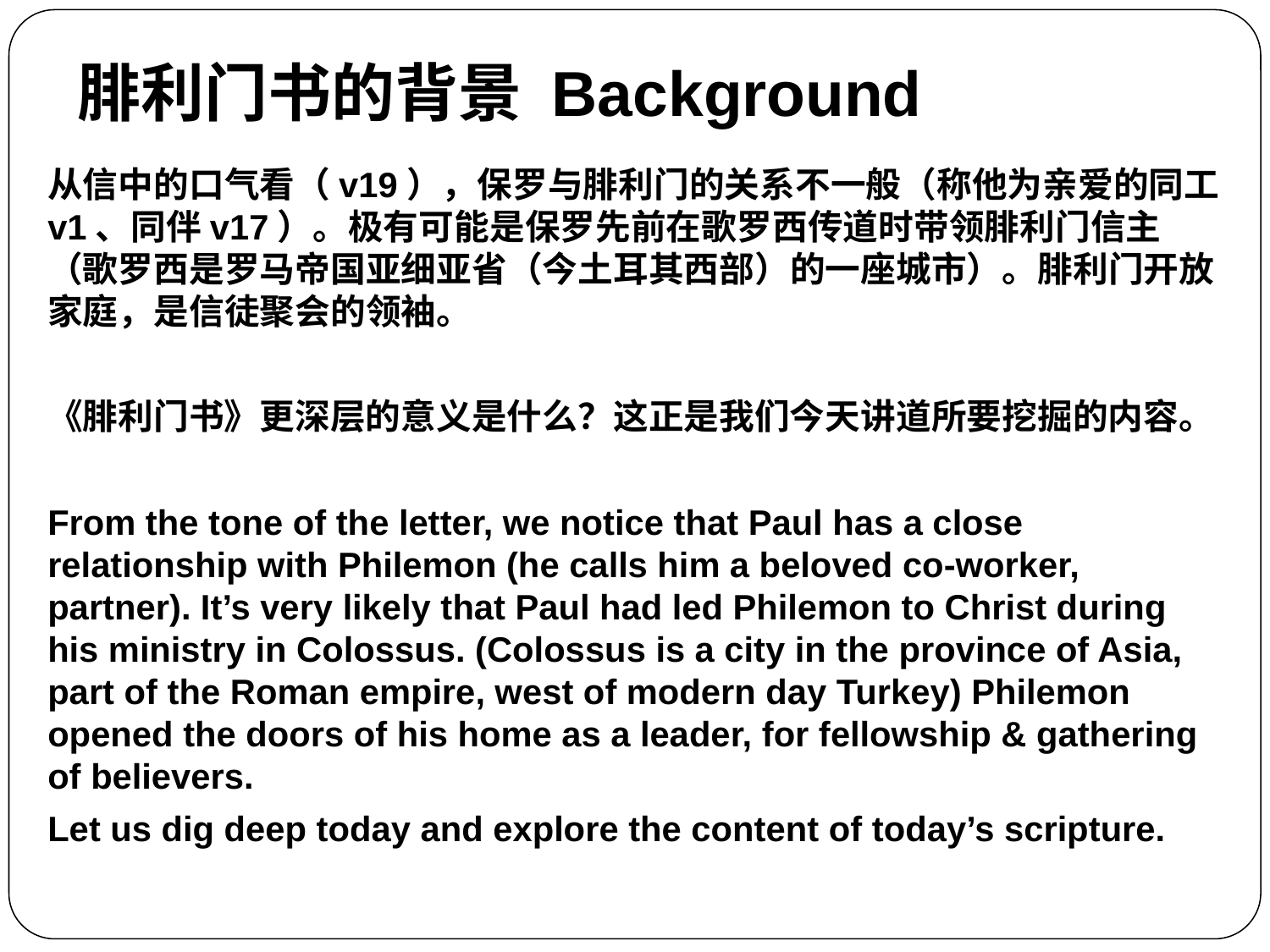

腓利门书的背景 Background
从信中的口气看（v19），保罗与腓利门的关系不一般（称他为亲爱的同工v1、同伴v17）。极有可能是保罗先前在歌罗西传道时带领腓利门信主（歌罗西是罗马帝国亚细亚省（今土耳其西部）的一座城市）。腓利门开放家庭，是信徒聚会的领袖。

《腓利门书》更深层的意义是什么？这正是我们今天讲道所要挖掘的内容。

From the tone of the letter, we notice that Paul has a close relationship with Philemon (he calls him a beloved co-worker, partner). It’s very likely that Paul had led Philemon to Christ during his ministry in Colossus. (Colossus is a city in the province of Asia, part of the Roman empire, west of modern day Turkey) Philemon opened the doors of his home as a leader, for fellowship & gathering of believers.
Let us dig deep today and explore the content of today’s scripture.